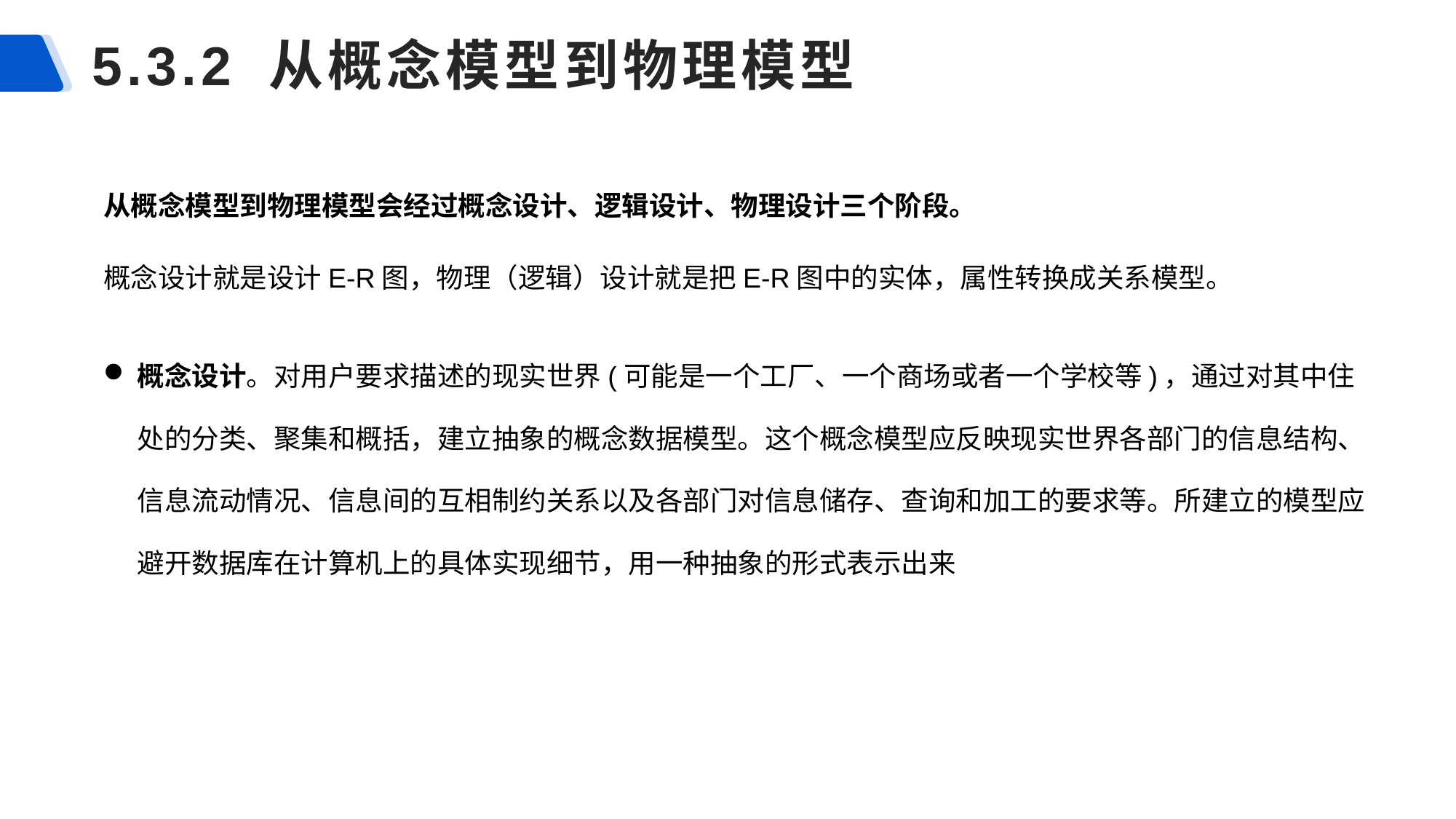

# 5.3.2 从概念模型到物理模型
从概念模型到物理模型会经过概念设计、逻辑设计、物理设计三个阶段。

概念设计就是设计E-R图，物理（逻辑）设计就是把E-R图中的实体，属性转换成关系模型。

概念设计。对用户要求描述的现实世界(可能是一个工厂、一个商场或者一个学校等)，通过对其中住处的分类、聚集和概括，建立抽象的概念数据模型。这个概念模型应反映现实世界各部门的信息结构、信息流动情况、信息间的互相制约关系以及各部门对信息储存、查询和加工的要求等。所建立的模型应避开数据库在计算机上的具体实现细节，用一种抽象的形式表示出来